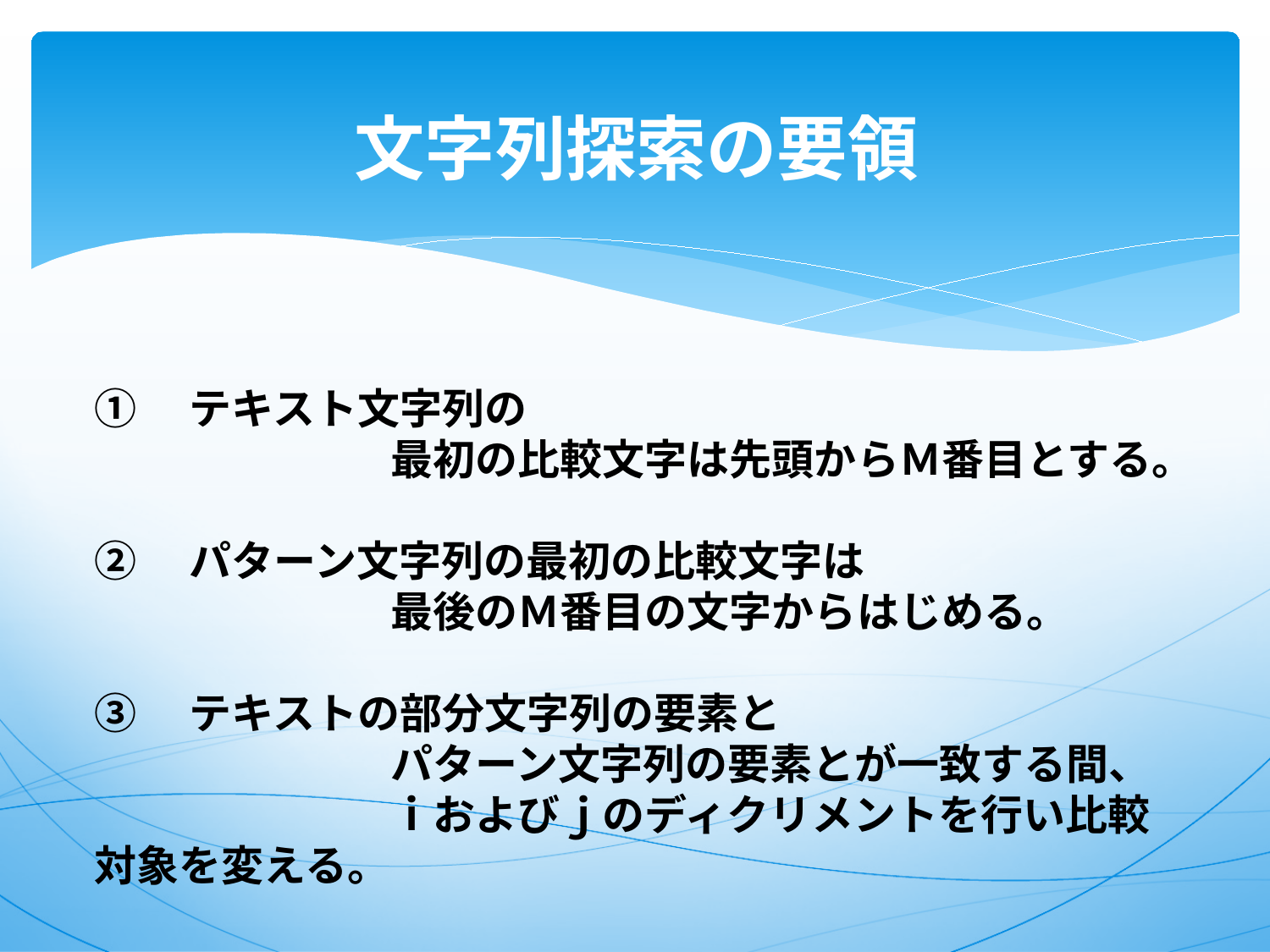

# 文字列探索の要領
①　テキスト文字列の
　　　　　　　最初の比較文字は先頭からＭ番目とする。

②　パターン文字列の最初の比較文字は
　　　　　　　最後のＭ番目の文字からはじめる。

③　テキストの部分文字列の要素と
　　　　　　　パターン文字列の要素とが一致する間、
　　　　　　　ｉおよびｊのディクリメントを行い比較対象を変える。